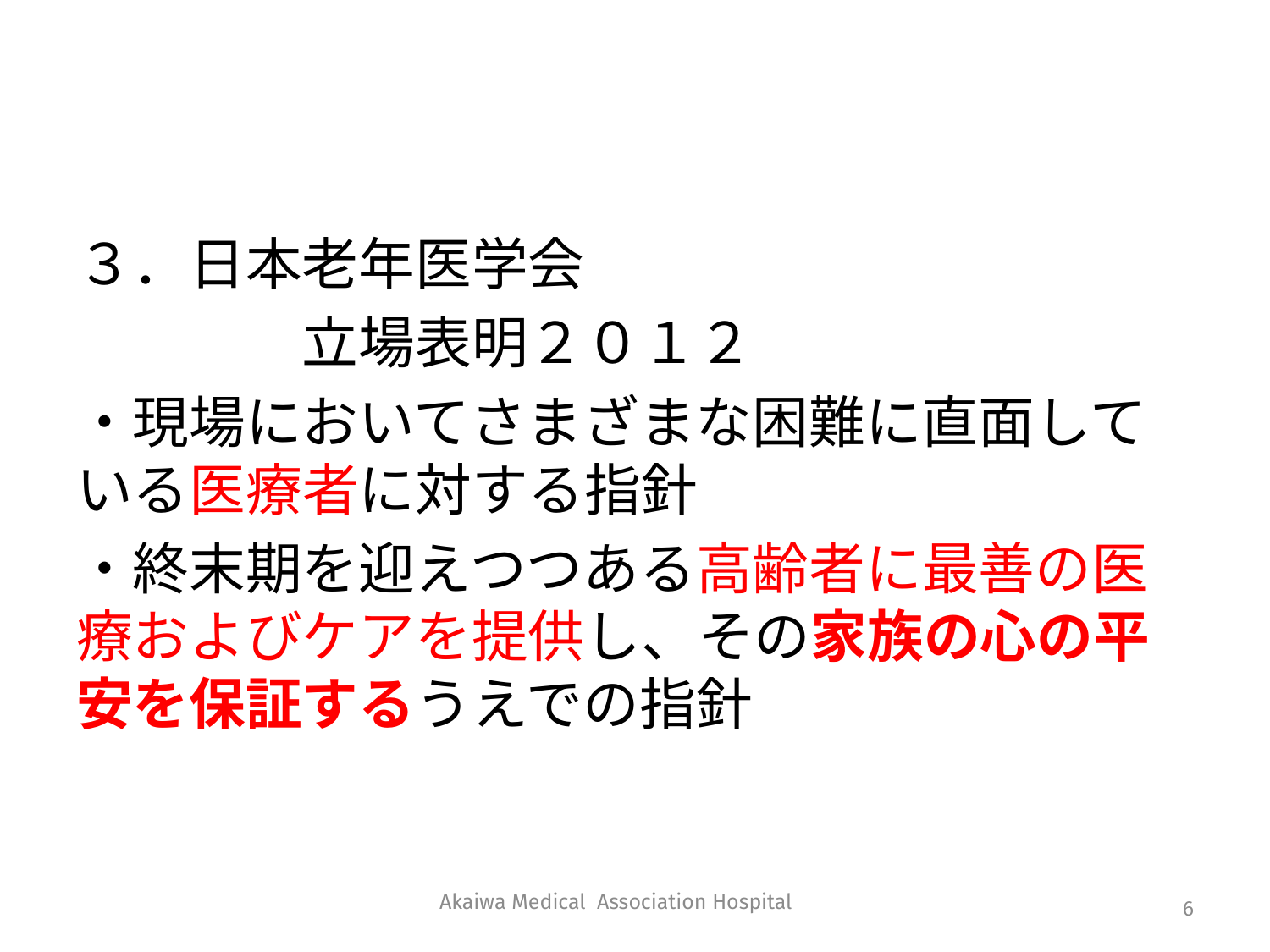

#
３．日本老年医学会
　　　　立場表明２０１２
・現場においてさまざまな困難に直面している医療者に対する指針
・終末期を迎えつつある高齢者に最善の医療およびケアを提供し、その家族の心の平安を保証するうえでの指針
Akaiwa Medical  Association Hospital
6